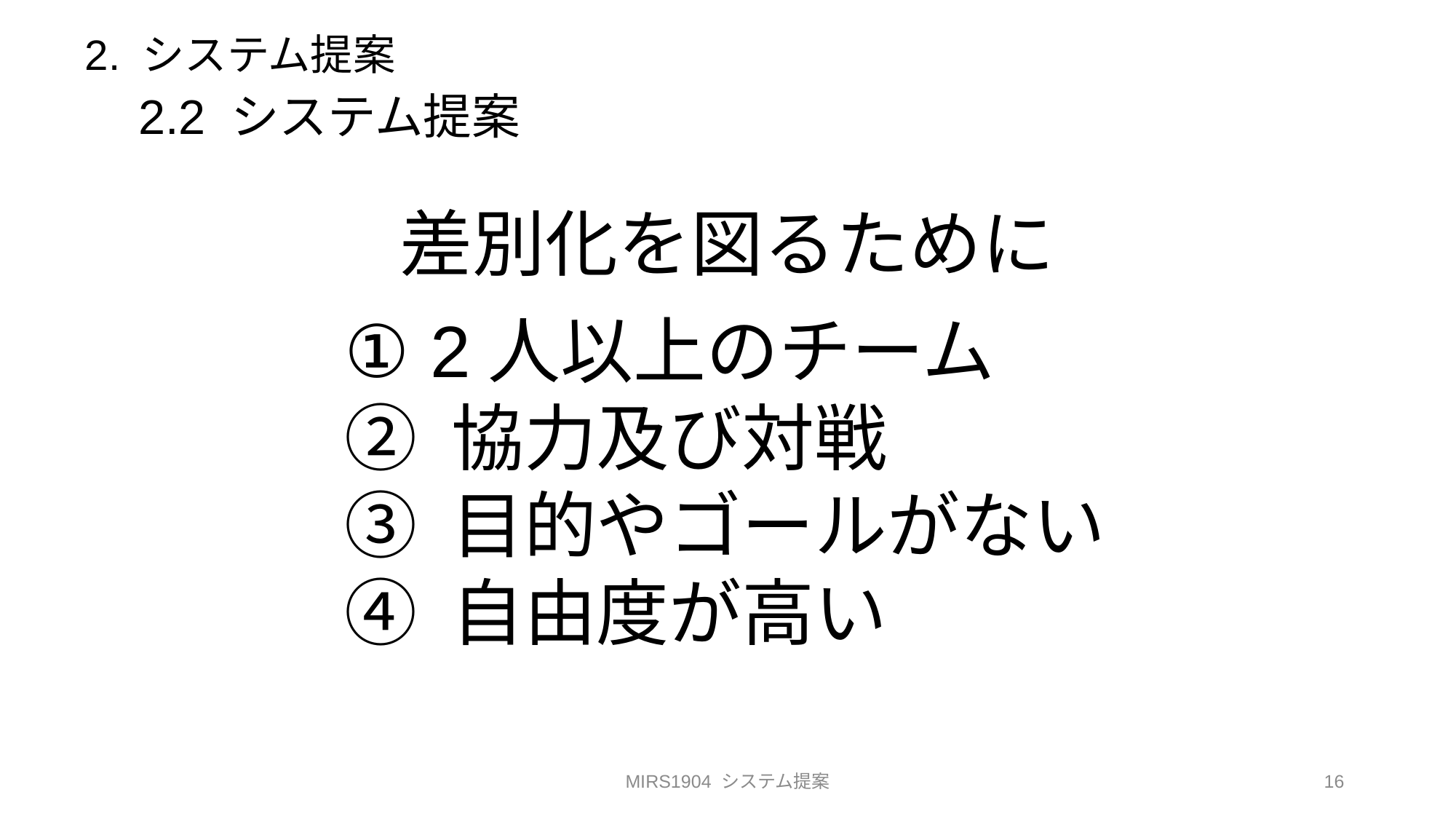

# 2. システム提案
2.2 システム提案
差別化を図るために

		① 2人以上のチーム
		② 協力及び対戦
		③ 目的やゴールがない
		④ 自由度が高い
MIRS1904 システム提案
16